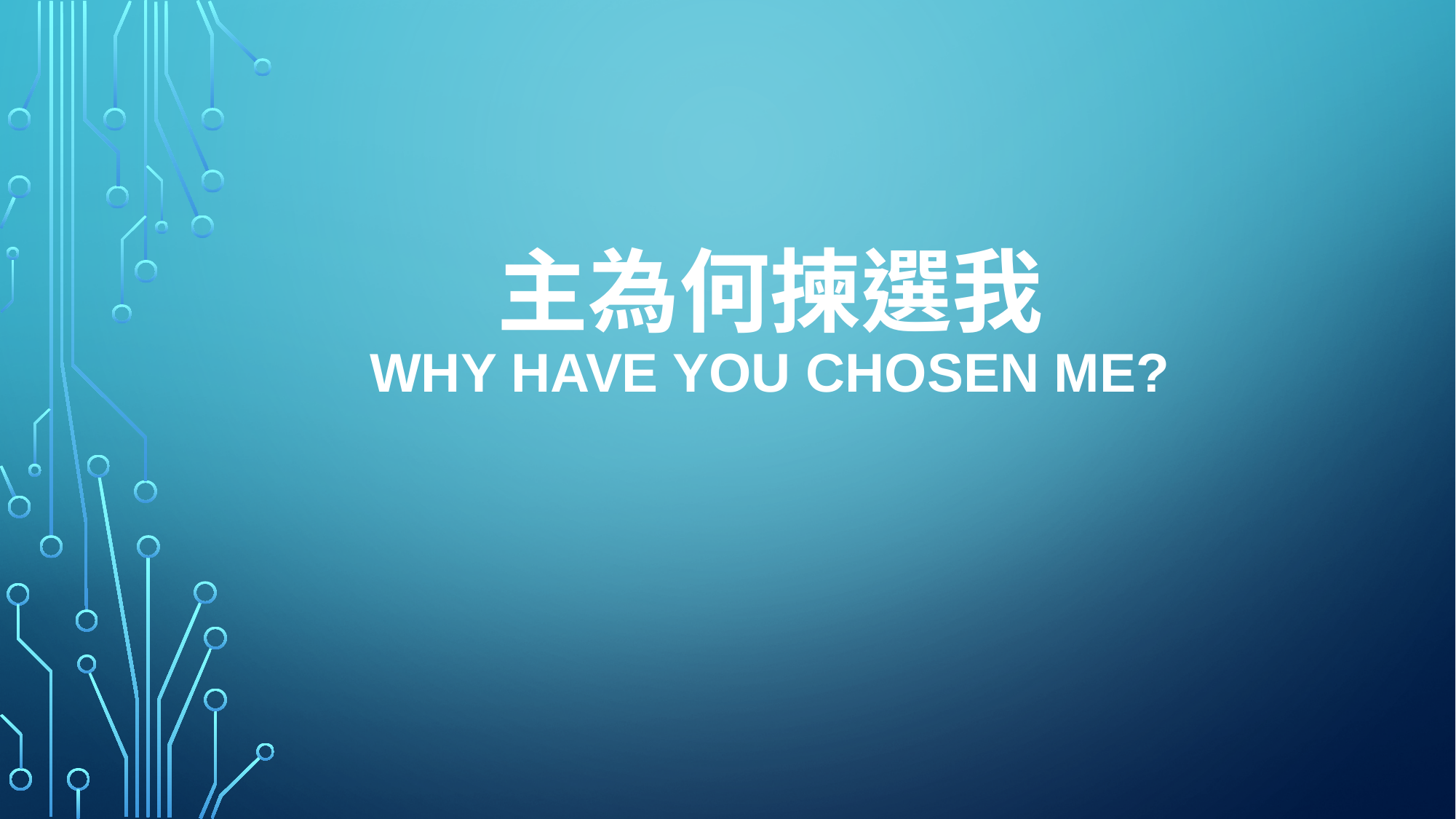

# 主為何揀選我 why have you chosen me?